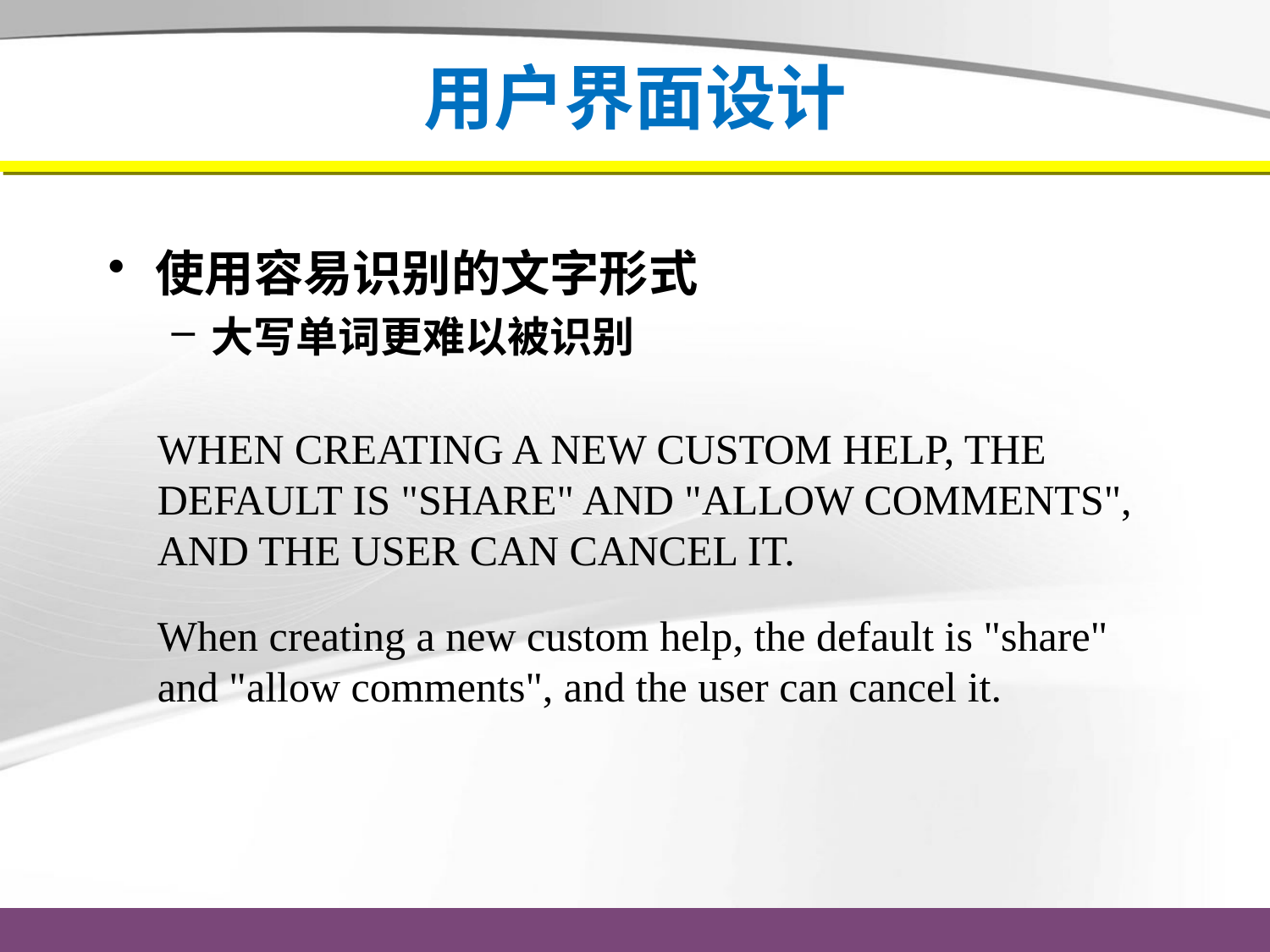

# 用户界面设计
使用容易识别的文字形式
大写单词更难以被识别
WHEN CREATING A NEW CUSTOM HELP, THE DEFAULT IS "SHARE" AND "ALLOW COMMENTS", AND THE USER CAN CANCEL IT.
When creating a new custom help, the default is "share" and "allow comments", and the user can cancel it.